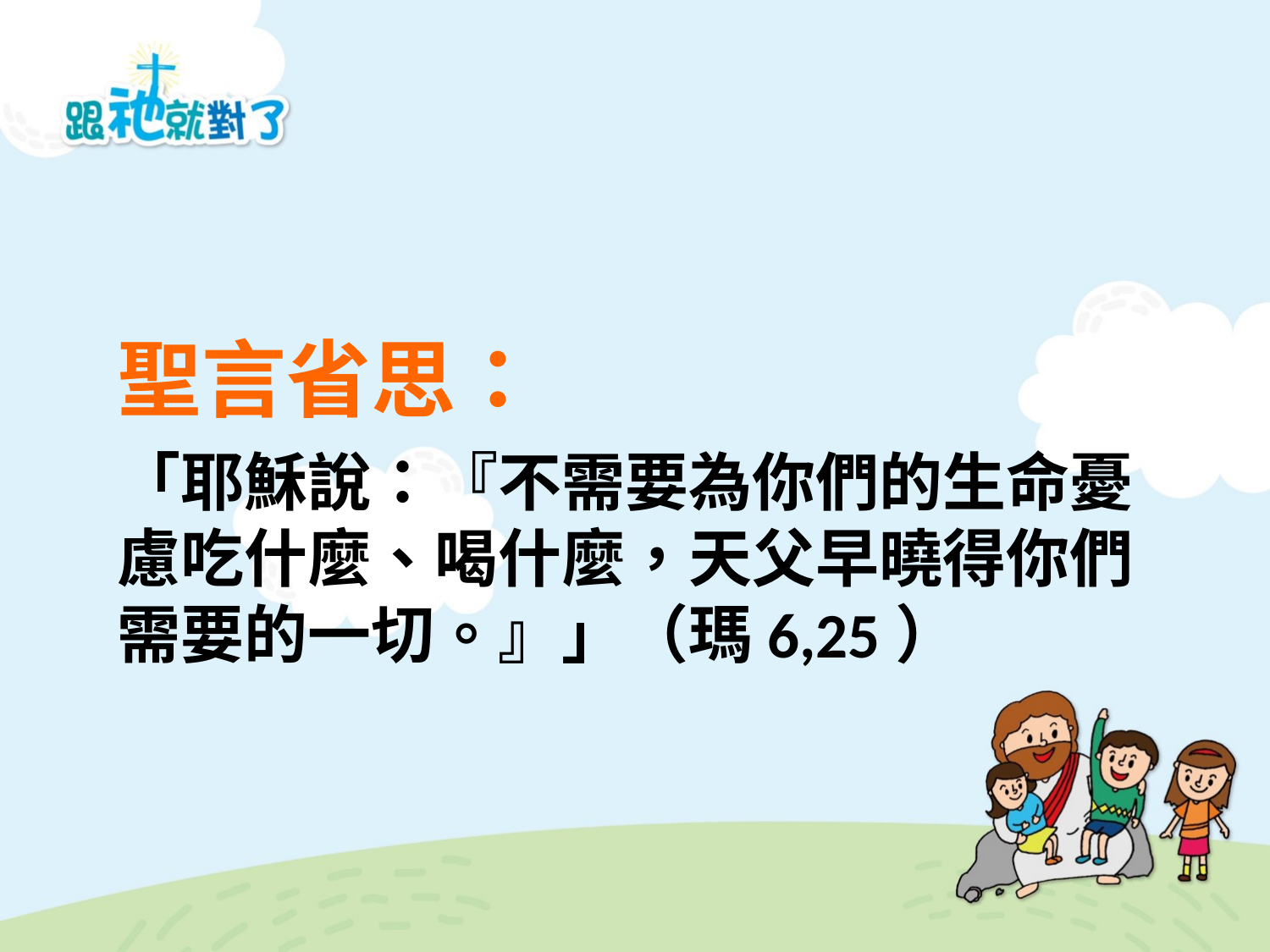

聖言省思：
「耶穌說：『不需要為你們的生命憂慮吃什麼、喝什麼，天父早曉得你們需要的一切。』」（瑪6,25）